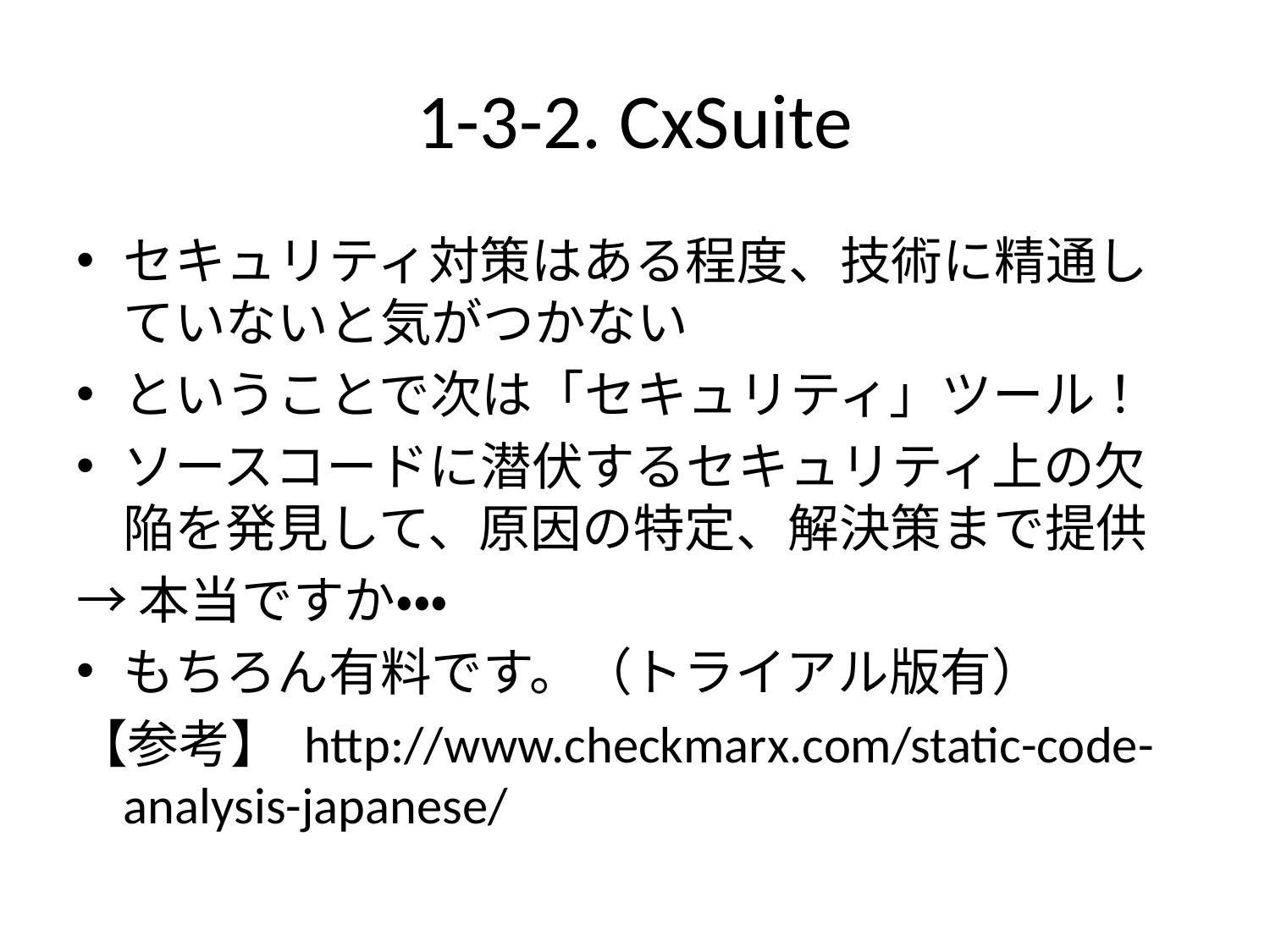

# 1-3-2. CxSuite
セキュリティ対策はある程度、技術に精通していないと気がつかない
ということで次は「セキュリティ」ツール！
ソースコードに潜伏するセキュリティ上の欠陥を発見して、原因の特定、解決策まで提供
→本当ですか・・・
もちろん有料です。（トライアル版有）
【参考】 http://www.checkmarx.com/static-code-analysis-japanese/